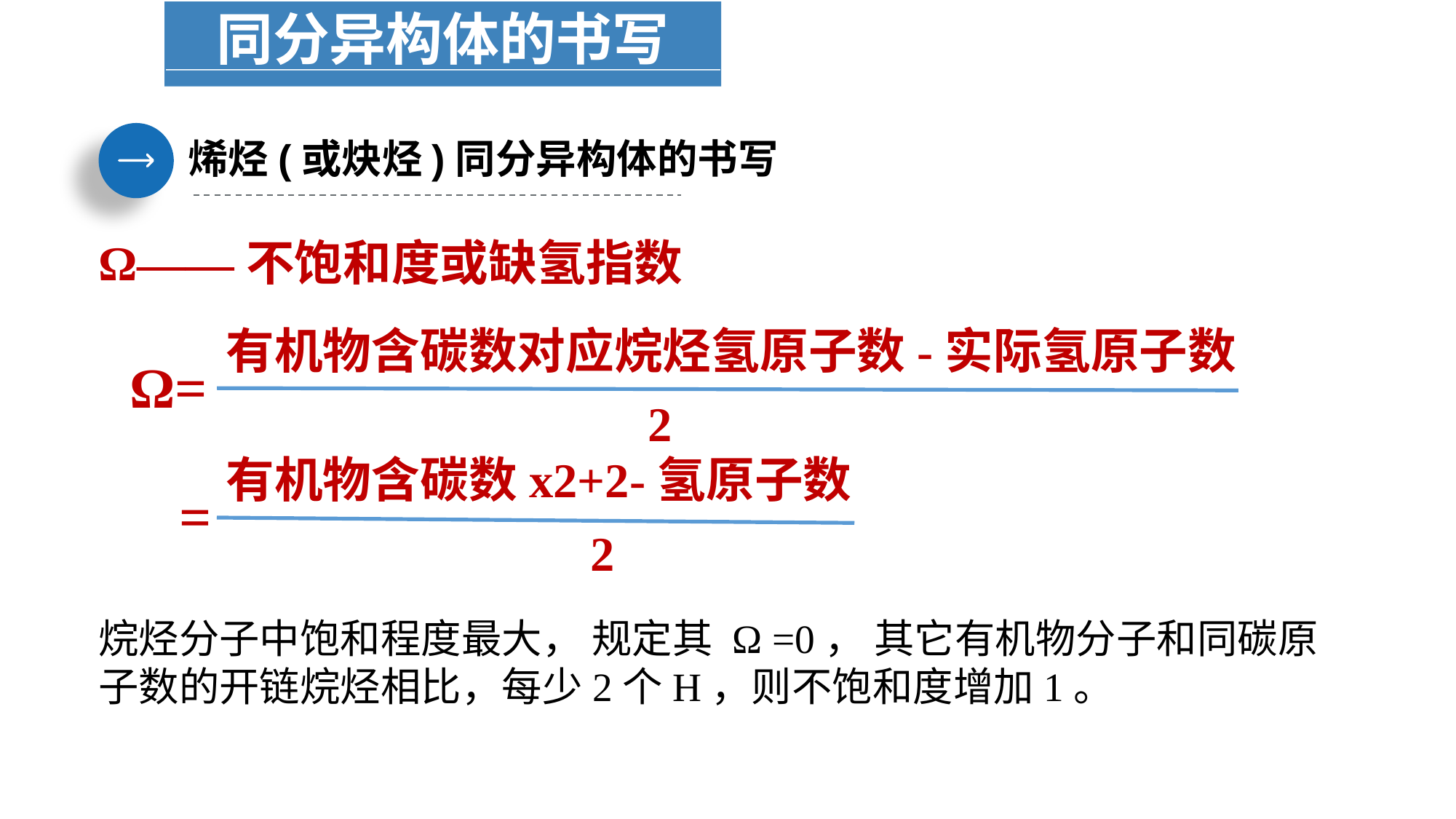

同分异构体的书写

烯烃(或炔烃)同分异构体的书写
Ω——不饱和度或缺氢指数
有机物含碳数对应烷烃氢原子数-实际氢原子数
2
Ω=
有机物含碳数x2+2-氢原子数
2
=
烷烃分子中饱和程度最大， 规定其 Ω =0， 其它有机物分子和同碳原子数的开链烷烃相比，每少2个H，则不饱和度增加1。